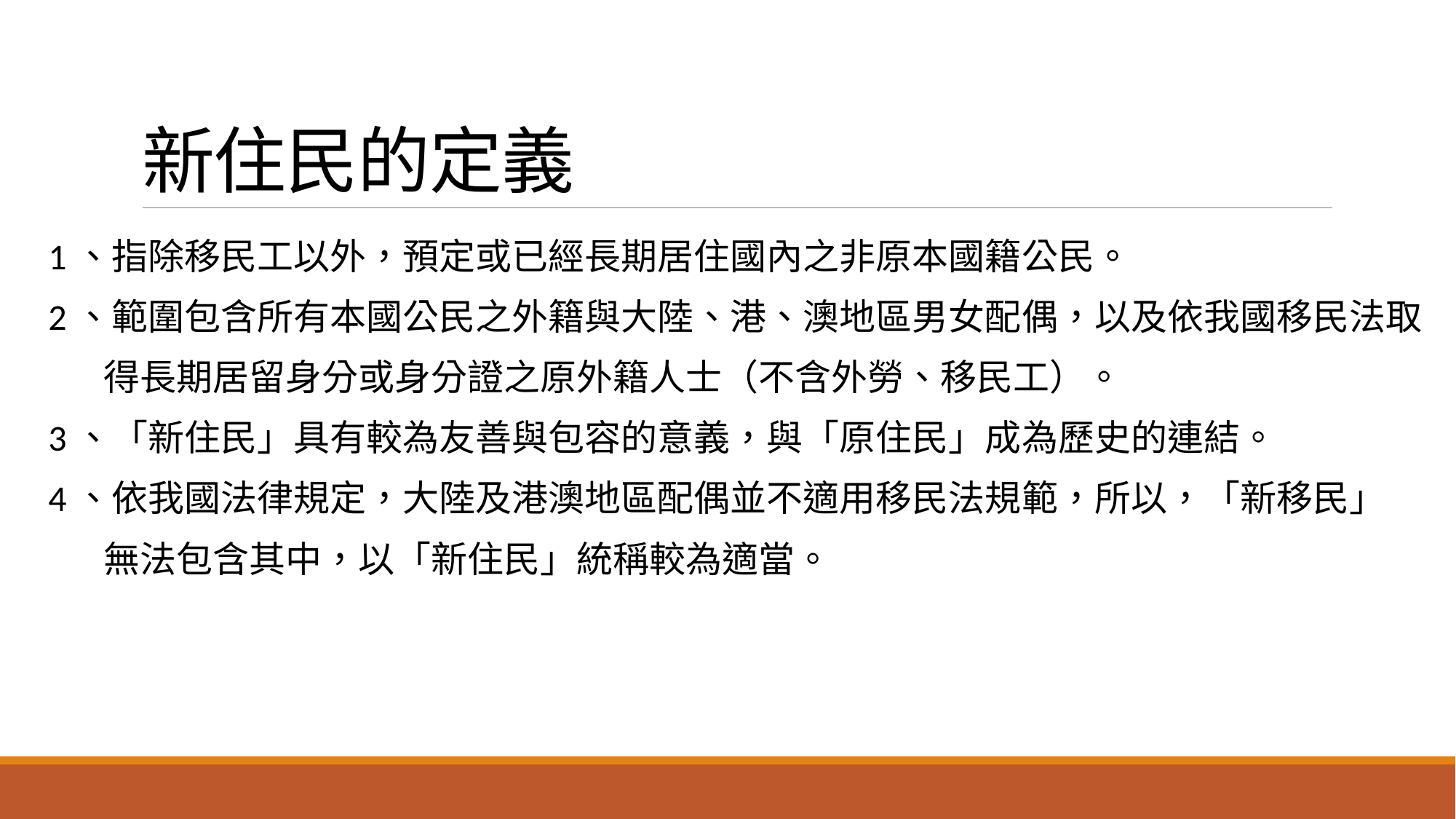

# 新住民的定義
1、指除移民工以外，預定或已經長期居住國內之非原本國籍公民。
2、範圍包含所有本國公民之外籍與大陸、港、澳地區男女配偶，以及依我國移民法取
       得長期居留身分或身分證之原外籍人士（不含外勞、移民工）。
3、「新住民」具有較為友善與包容的意義，與「原住民」成為歷史的連結。
4、依我國法律規定，大陸及港澳地區配偶並不適用移民法規範，所以，「新移民」
       無法包含其中，以「新住民」統稱較為適當。